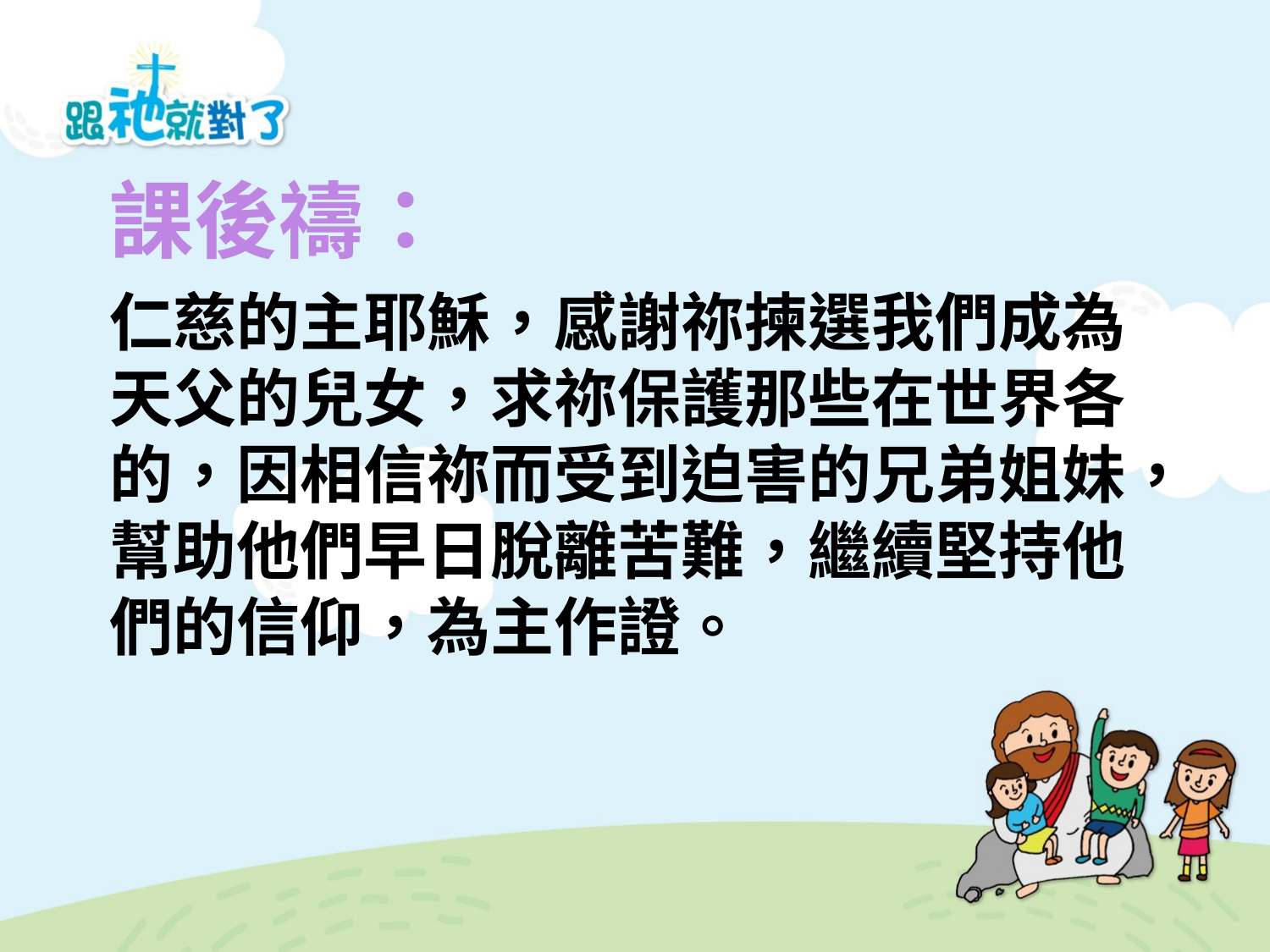

課後禱：
仁慈的主耶穌，感謝祢揀選我們成為天父的兒女，求祢保護那些在世界各的，因相信祢而受到迫害的兄弟姐妹，幫助他們早日脫離苦難，繼續堅持他們的信仰，為主作證。